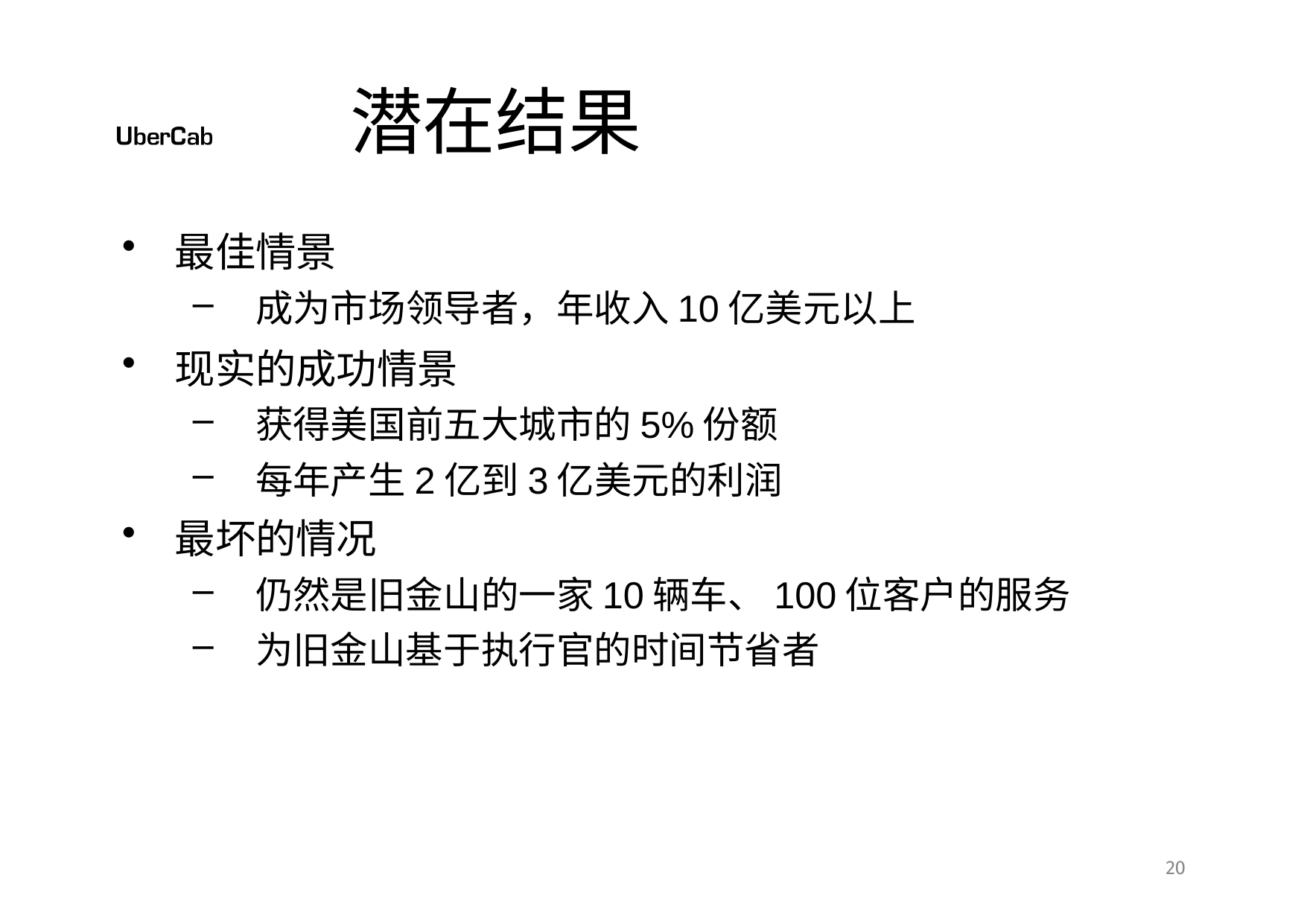

# 潜在结果
最佳情景
成为市场领导者，年收入10亿美元以上
现实的成功情景
获得美国前五大城市的5%份额
每年产生2亿到3亿美元的利润
最坏的情况
仍然是旧金山的一家10辆车、100位客户的服务
为旧金山基于执行官的时间节省者
20